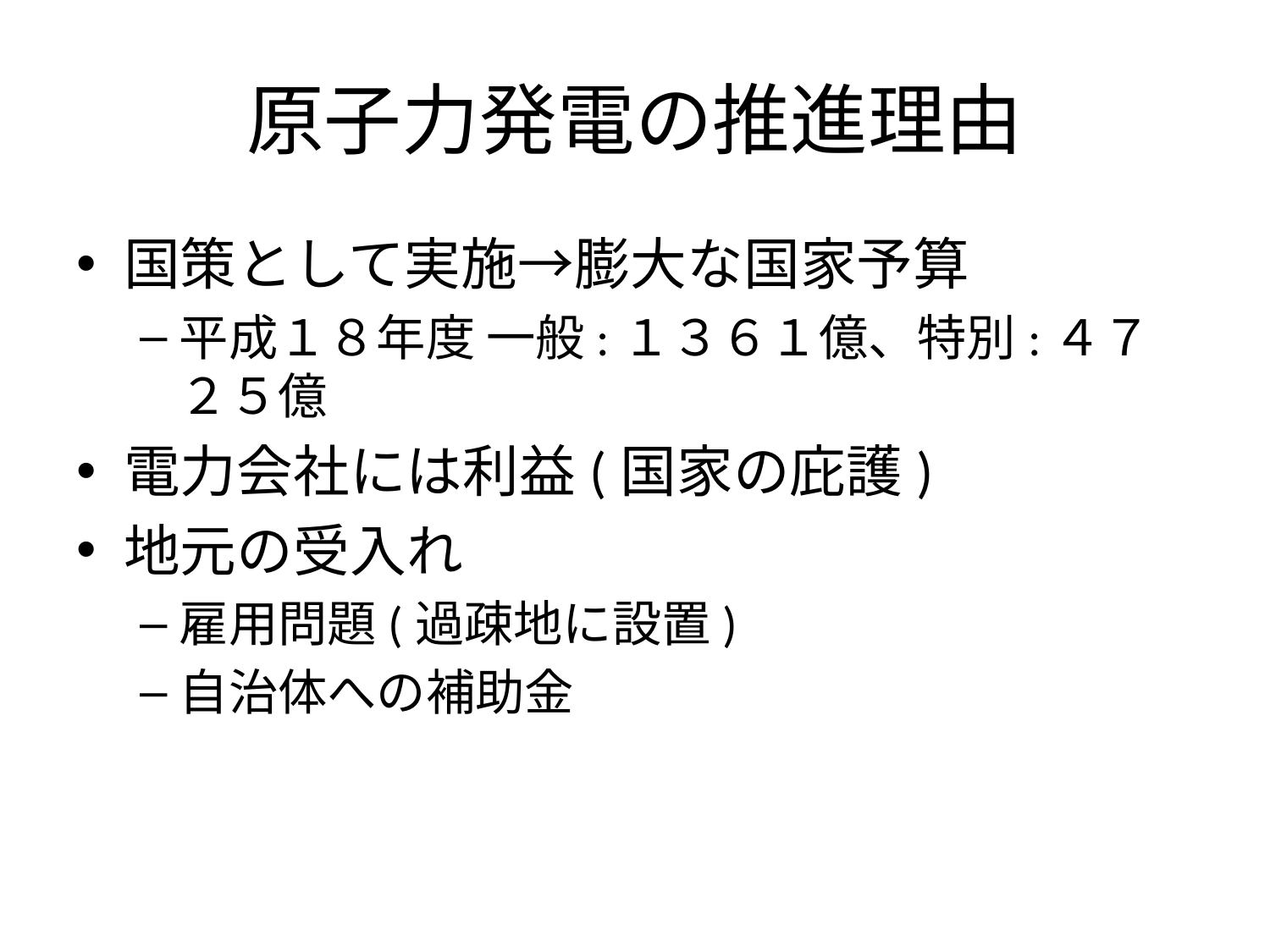

# 原子力発電の推進理由
国策として実施→膨大な国家予算
平成１８年度 一般:１３６１億、特別:４７２５億
電力会社には利益(国家の庇護)
地元の受入れ
雇用問題(過疎地に設置)
自治体への補助金